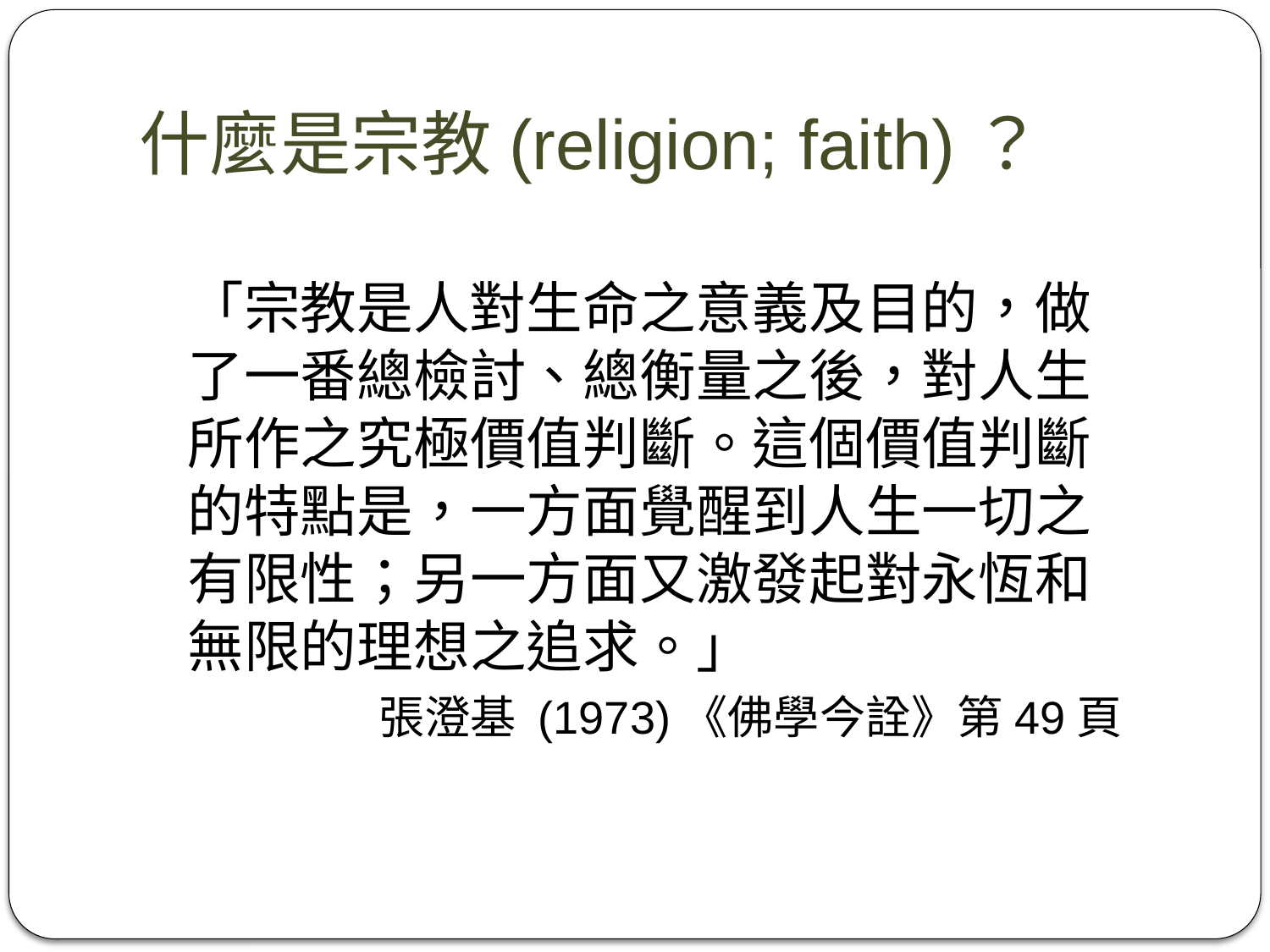

# 什麼是宗教(religion; faith)？
「宗教是人對生命之意義及目的，做了一番總檢討、總衡量之後，對人生所作之究極價值判斷。這個價值判斷的特點是，一方面覺醒到人生一切之有限性；另一方面又激發起對永恆和無限的理想之追求。」
張澄基 (1973)《佛學今詮》第49頁